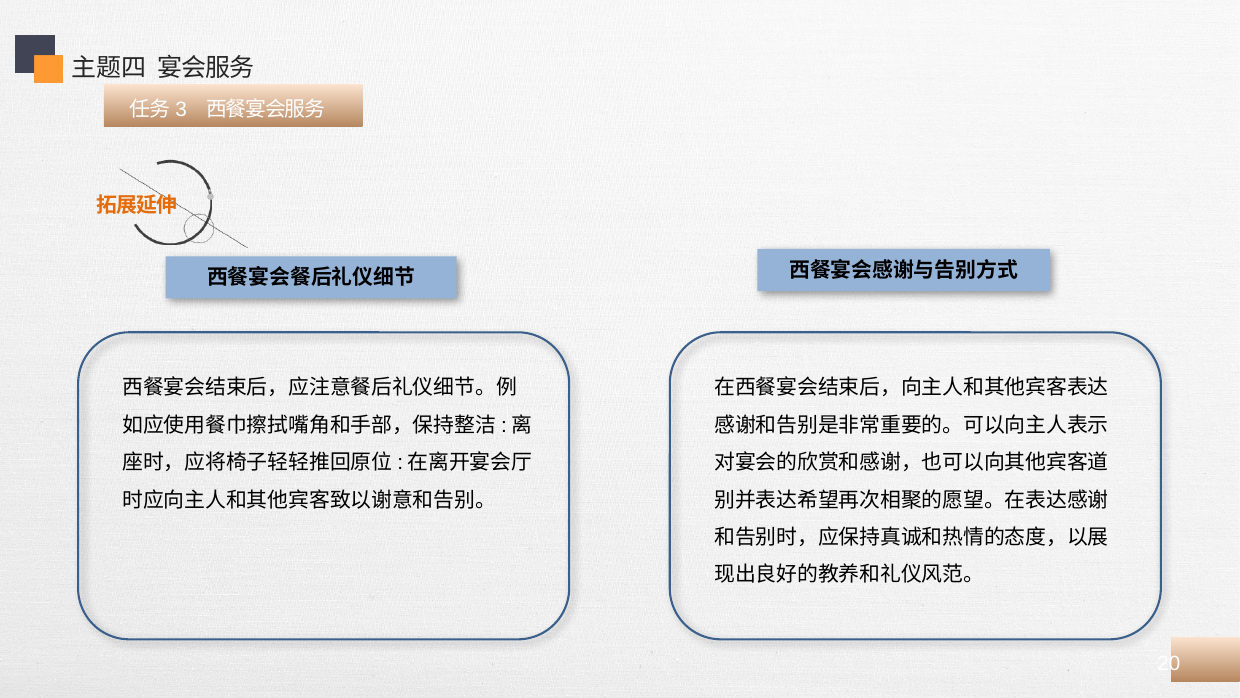

主题四  宴会服务
 任务3   西餐宴会服务
西餐宴会感谢与告别方式
西餐宴会餐后礼仪细节

西餐宴会结束后，应注意餐后礼仪细节。例如应使用餐巾擦拭嘴角和手部，保持整洁:离座时，应将椅子轻轻推回原位:在离开宴会厅时应向主人和其他宾客致以谢意和告别。

在西餐宴会结束后，向主人和其他宾客表达感谢和告别是非常重要的。可以向主人表示对宴会的欣赏和感谢，也可以向其他宾客道别并表达希望再次相聚的愿望。在表达感谢和告别时，应保持真诚和热情的态度，以展现出良好的教养和礼仪风范。